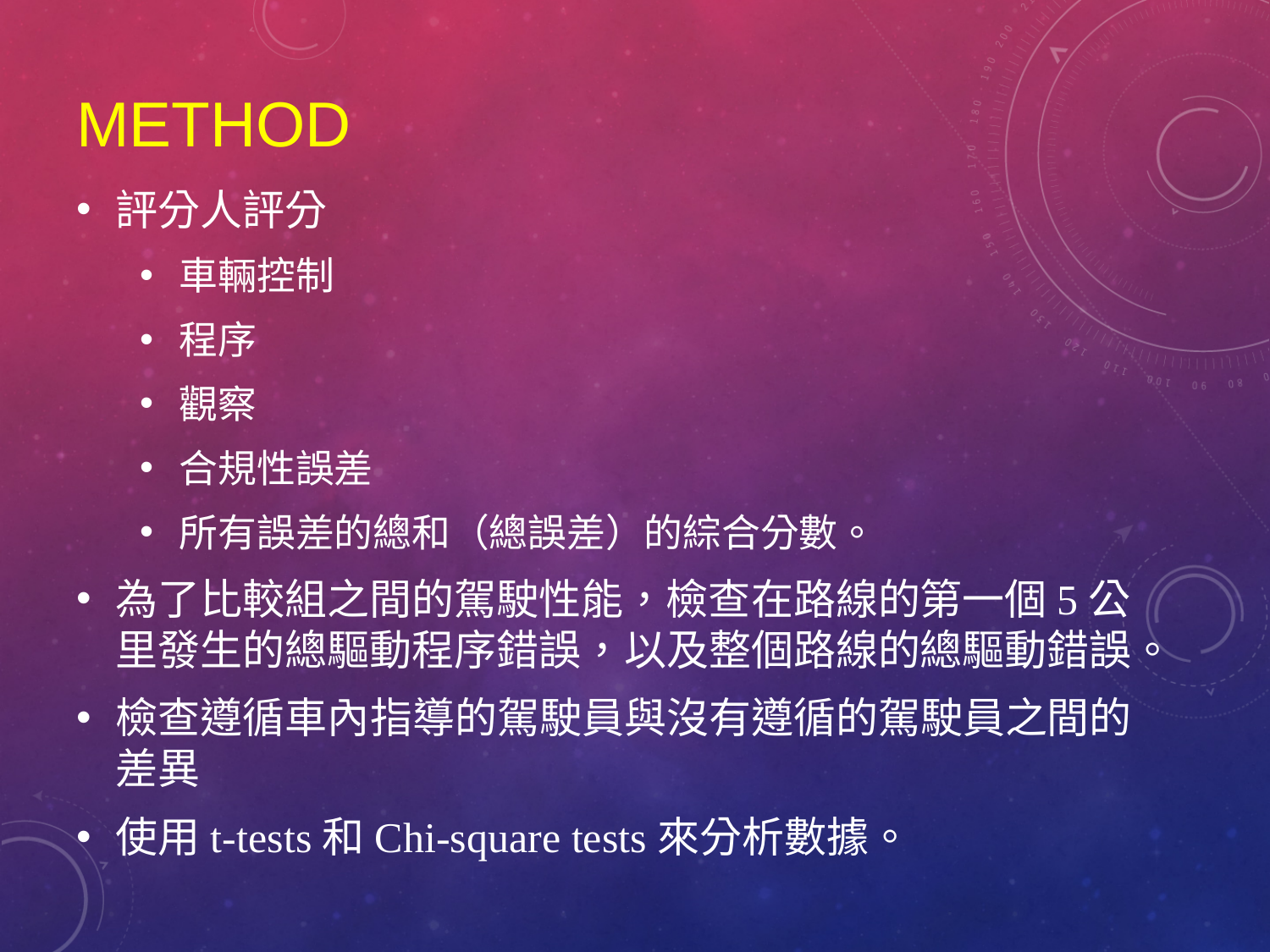

# Method
評分人評分
車輛控制
程序
觀察
合規性誤差
所有誤差的總和（總誤差）的綜合分數。
為了比較組之間的駕駛性能，檢查在路線的第一個5公里發生的總驅動程序錯誤，以及整個路線的總驅動錯誤。
檢查遵循車內指導的駕駛員與沒有遵循的駕駛員之間的差異
使用t-tests和Chi-square tests來分析數據。